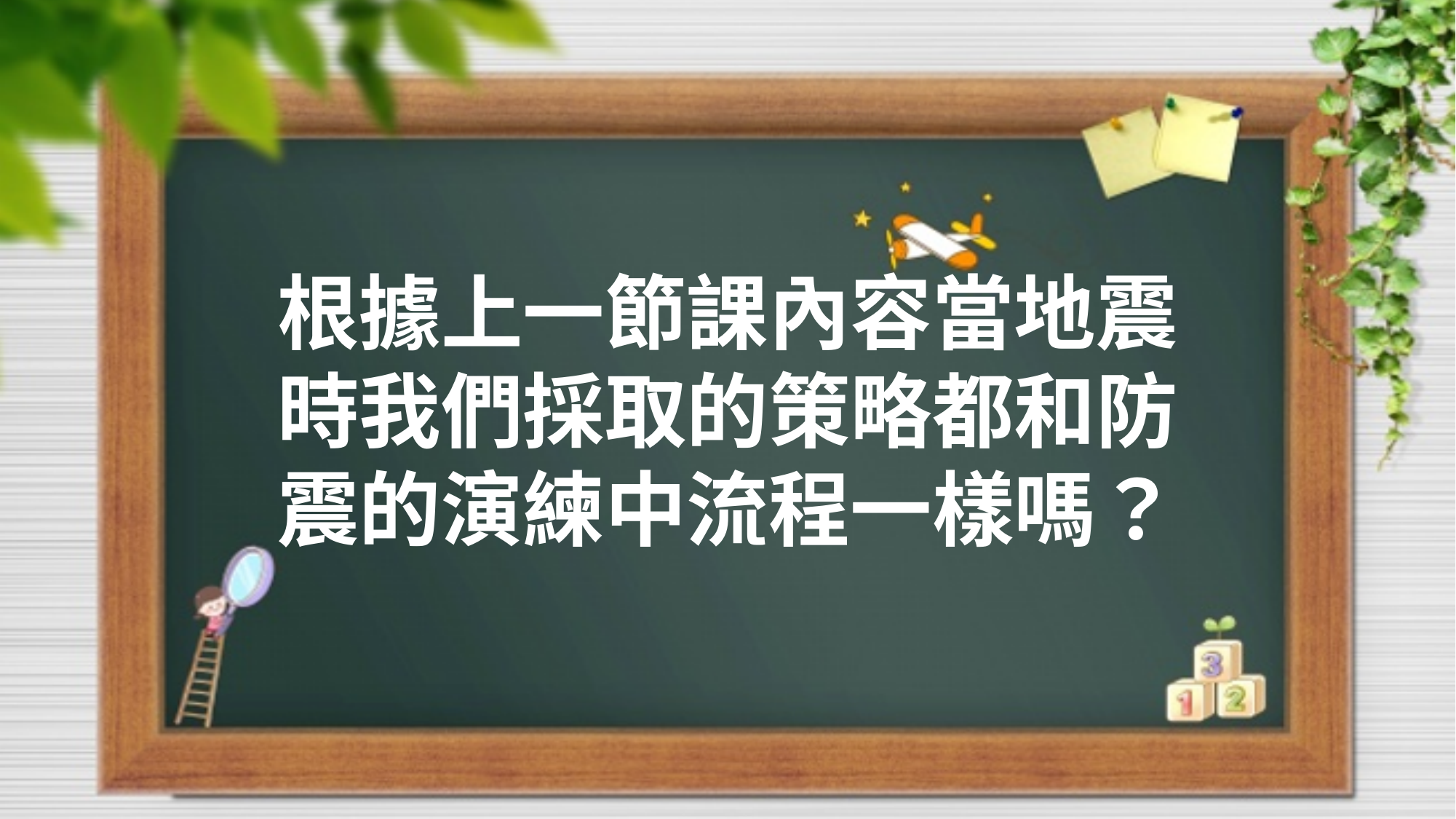

根據上一節課內容當地震時我們採取的策略都和防震的演練中流程一樣嗎？